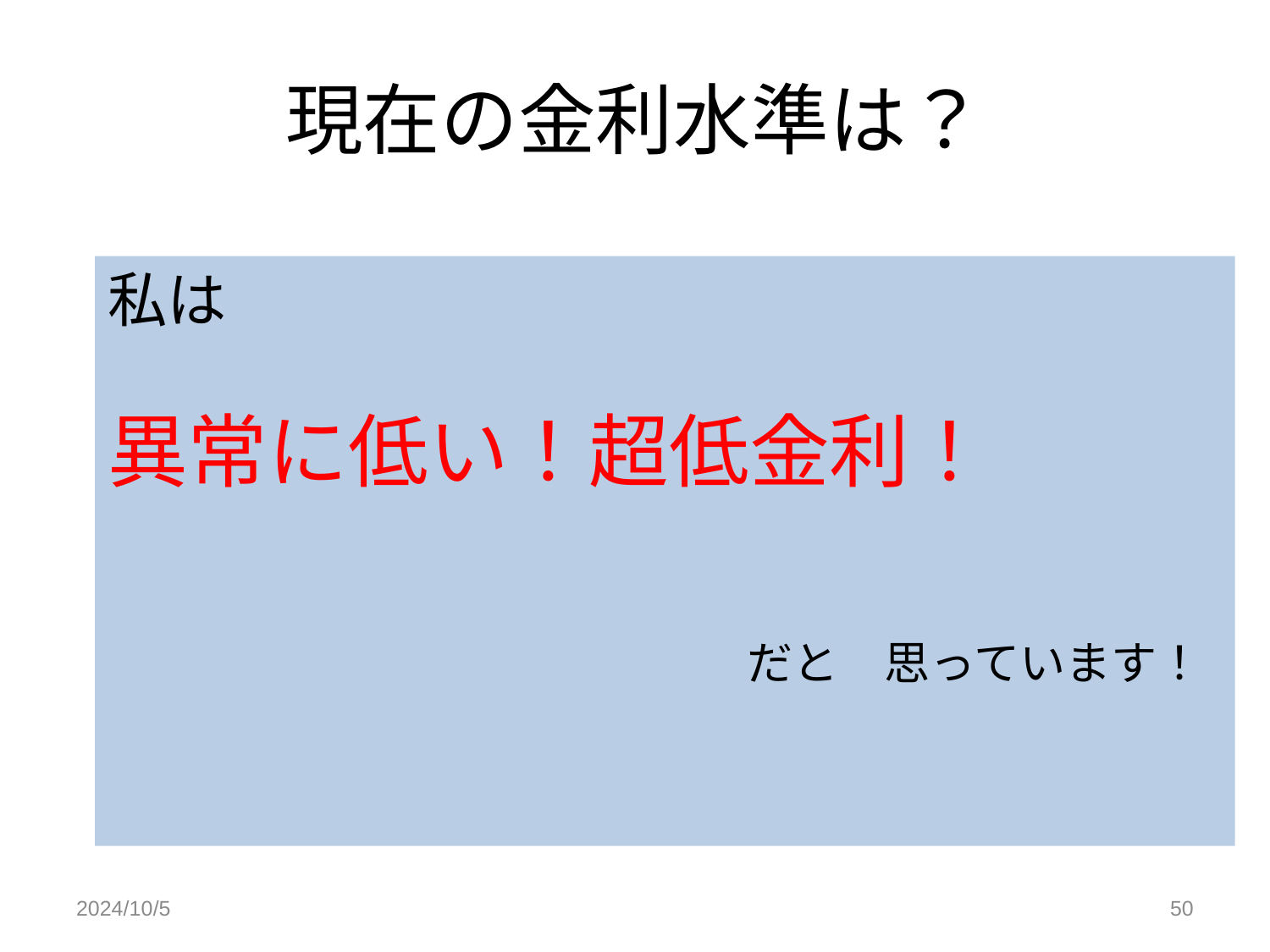

# 現在の金利水準は？
私は

異常に低い！超低金利！

　　　　　　　　　　　　　　だと　思っています！

2024/10/5
50